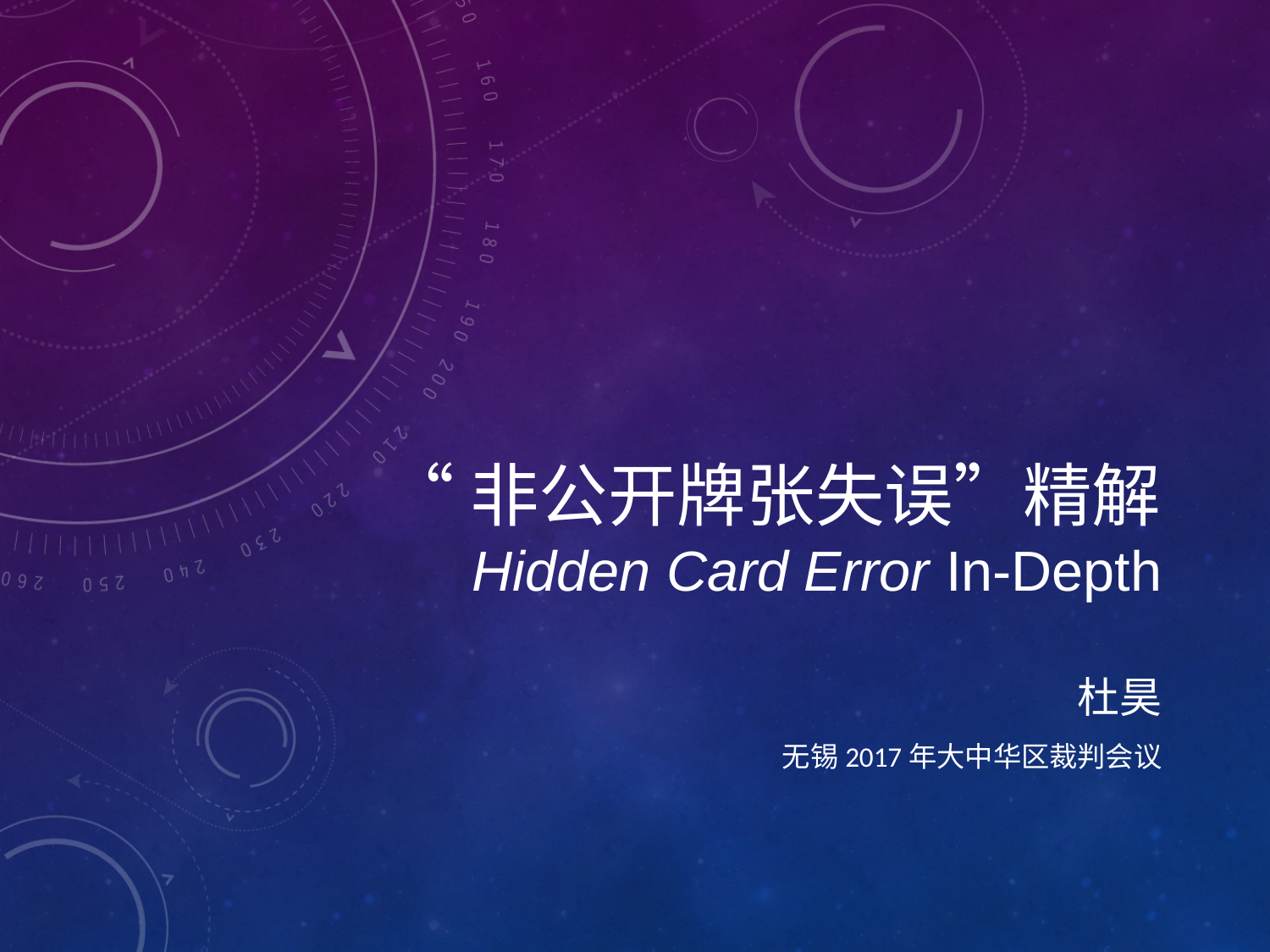

# “非公开牌张失误”精解 Hidden Card Error In-Depth

杜昊
无锡2017年大中华区裁判会议